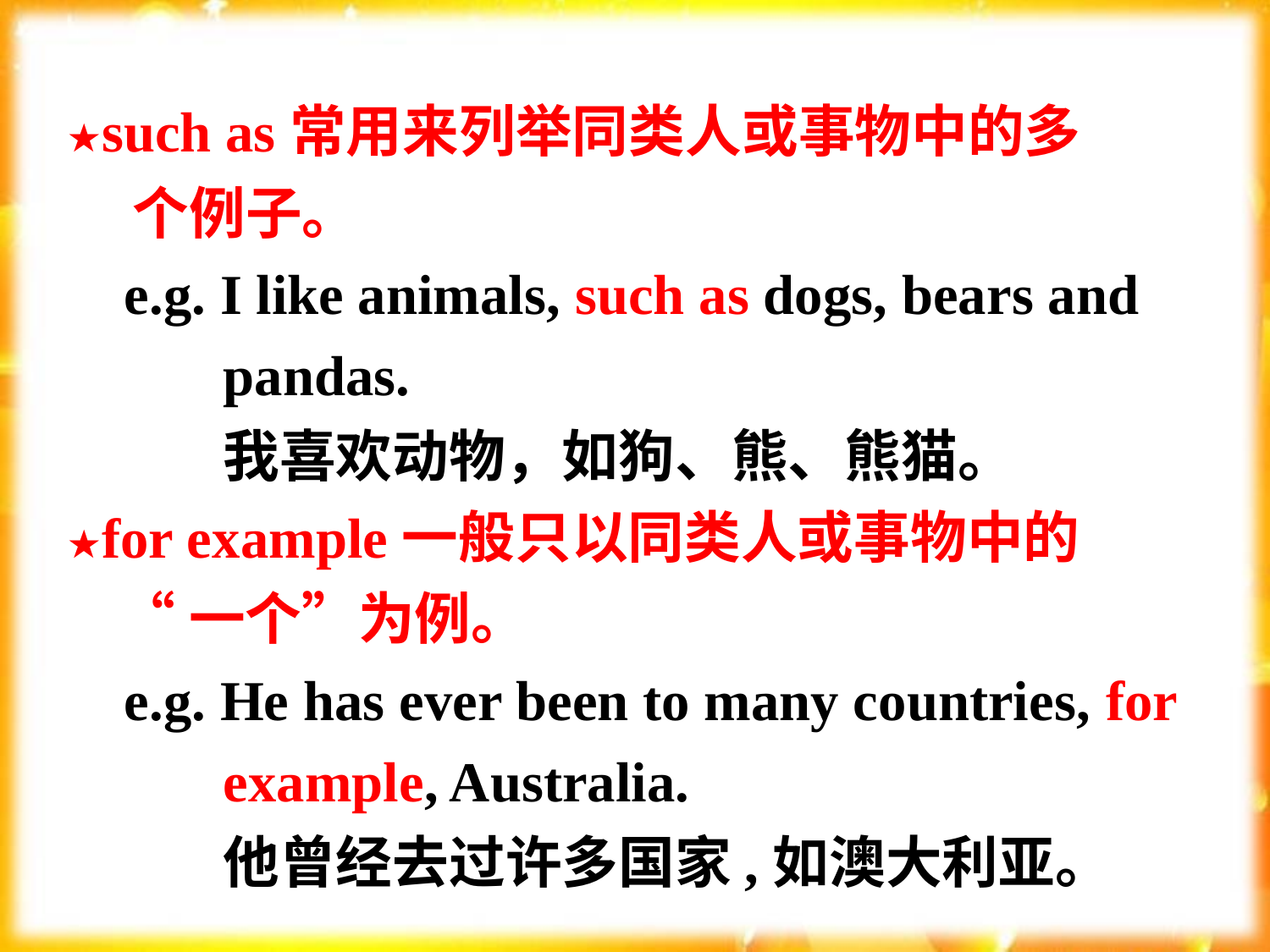

★such as常用来列举同类人或事物中的多
    个例子。
    e.g. I like animals, such as dogs, bears and
           pandas.
           我喜欢动物，如狗、熊、熊猫。
★for example一般只以同类人或事物中的
    “一个”为例。
    e.g. He has ever been to many countries, for
           example, Australia.
           他曾经去过许多国家,如澳大利亚。